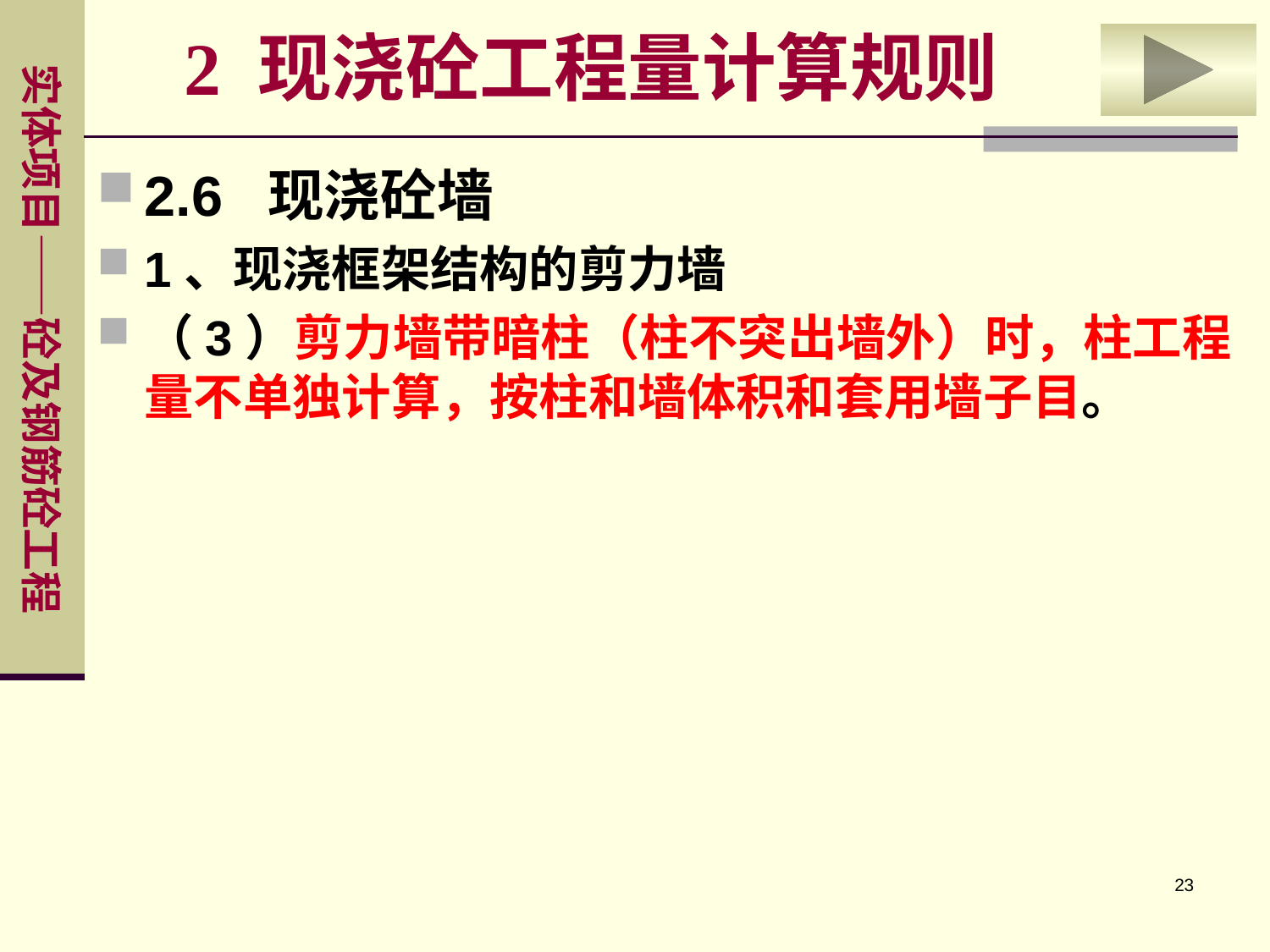

2 现浇砼工程量计算规则
2.6  现浇砼墙
1、现浇框架结构的剪力墙
（3）剪力墙带暗柱（柱不突出墙外）时，柱工程量不单独计算，按柱和墙体积和套用墙子目。

23